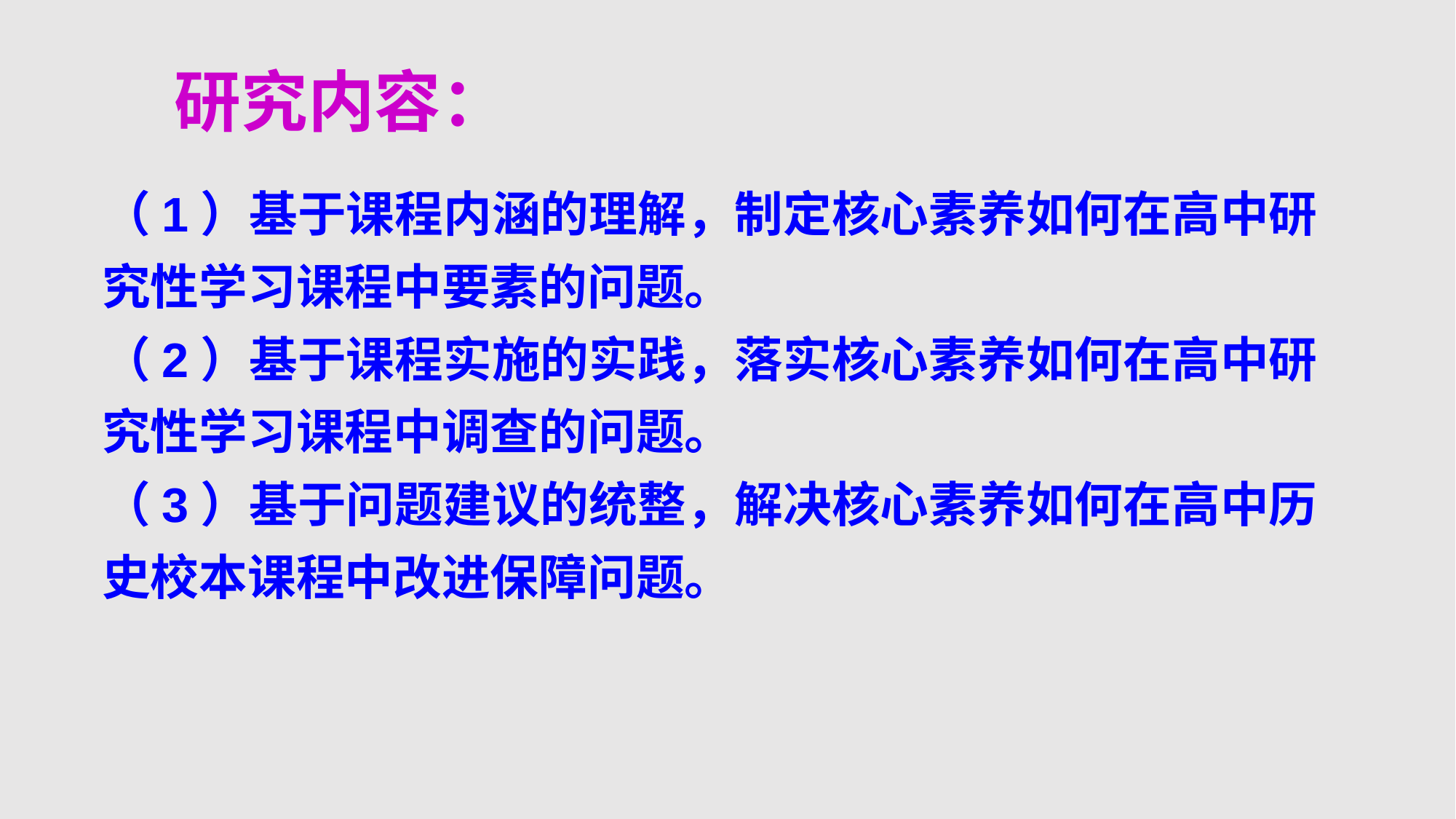

研究内容：
（1）基于课程内涵的理解，制定核心素养如何在高中研究性学习课程中要素的问题。
（2）基于课程实施的实践，落实核心素养如何在高中研究性学习课程中调查的问题。
（3）基于问题建议的统整，解决核心素养如何在高中历史校本课程中改进保障问题。